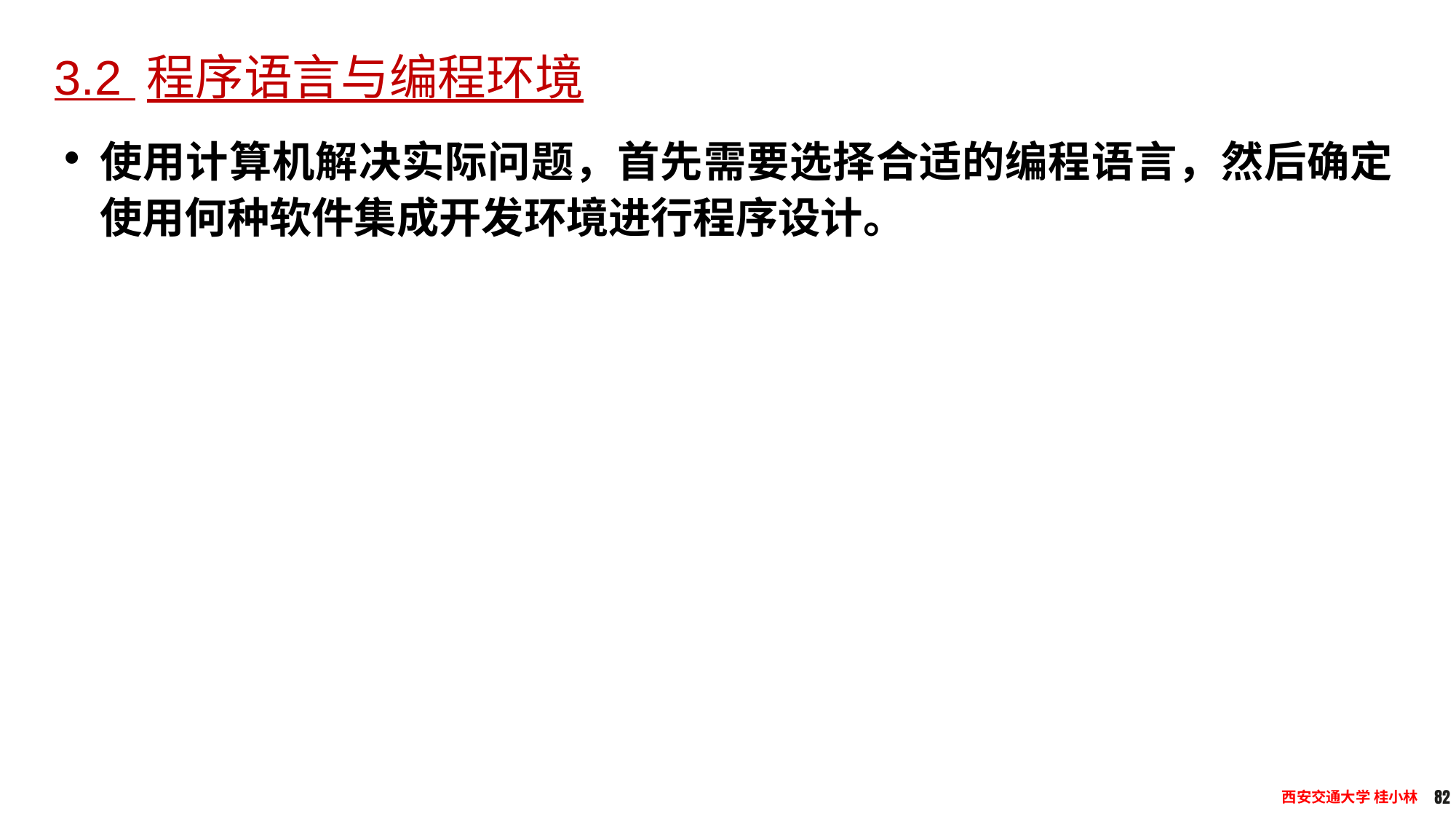

# 3.2 程序语言与编程环境
使用计算机解决实际问题，首先需要选择合适的编程语言，然后确定使用何种软件集成开发环境进行程序设计。